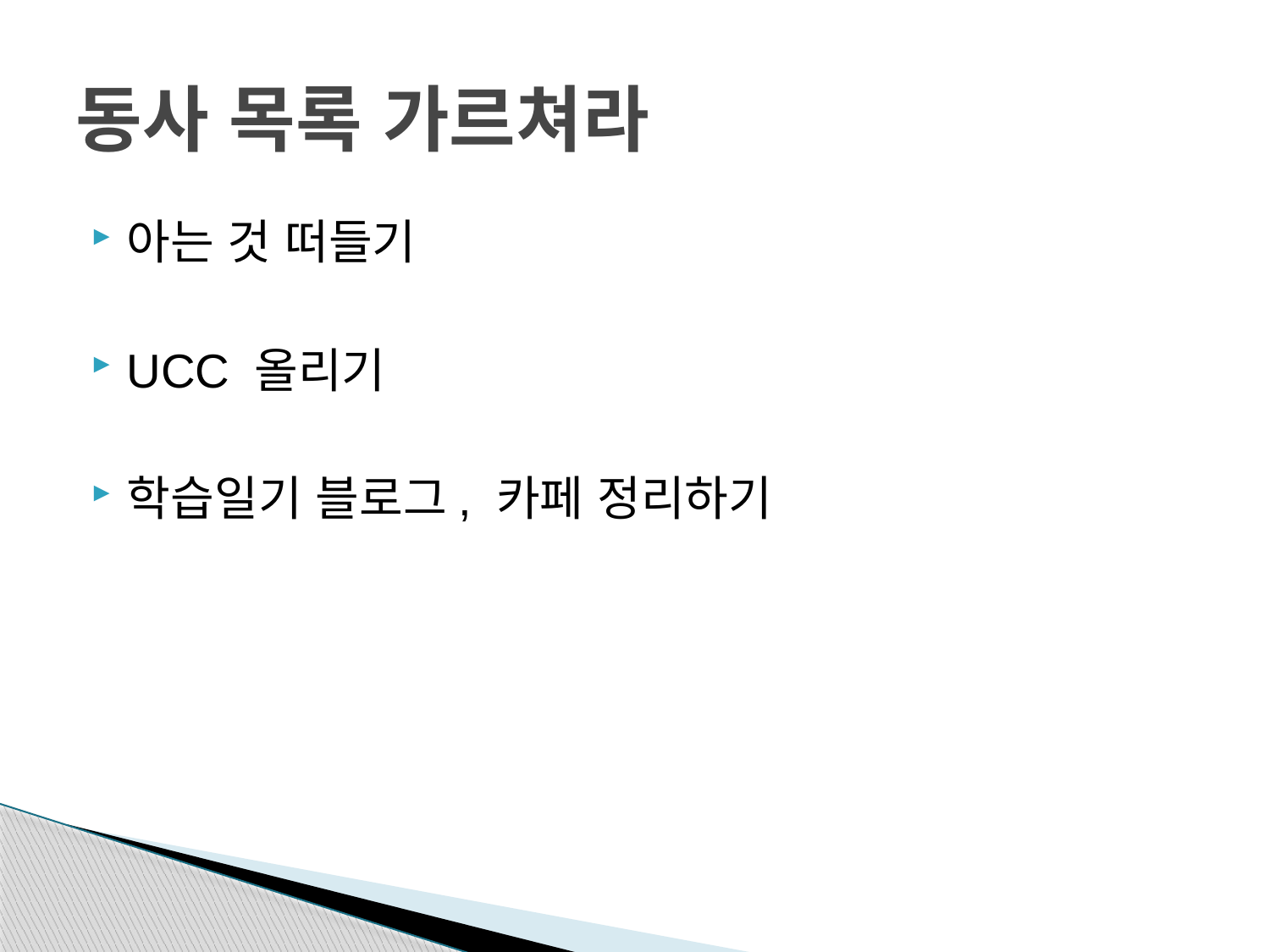

# 동사 목록 가르쳐라
아는 것 떠들기

UCC 올리기

학습일기 블로그, 카페 정리하기